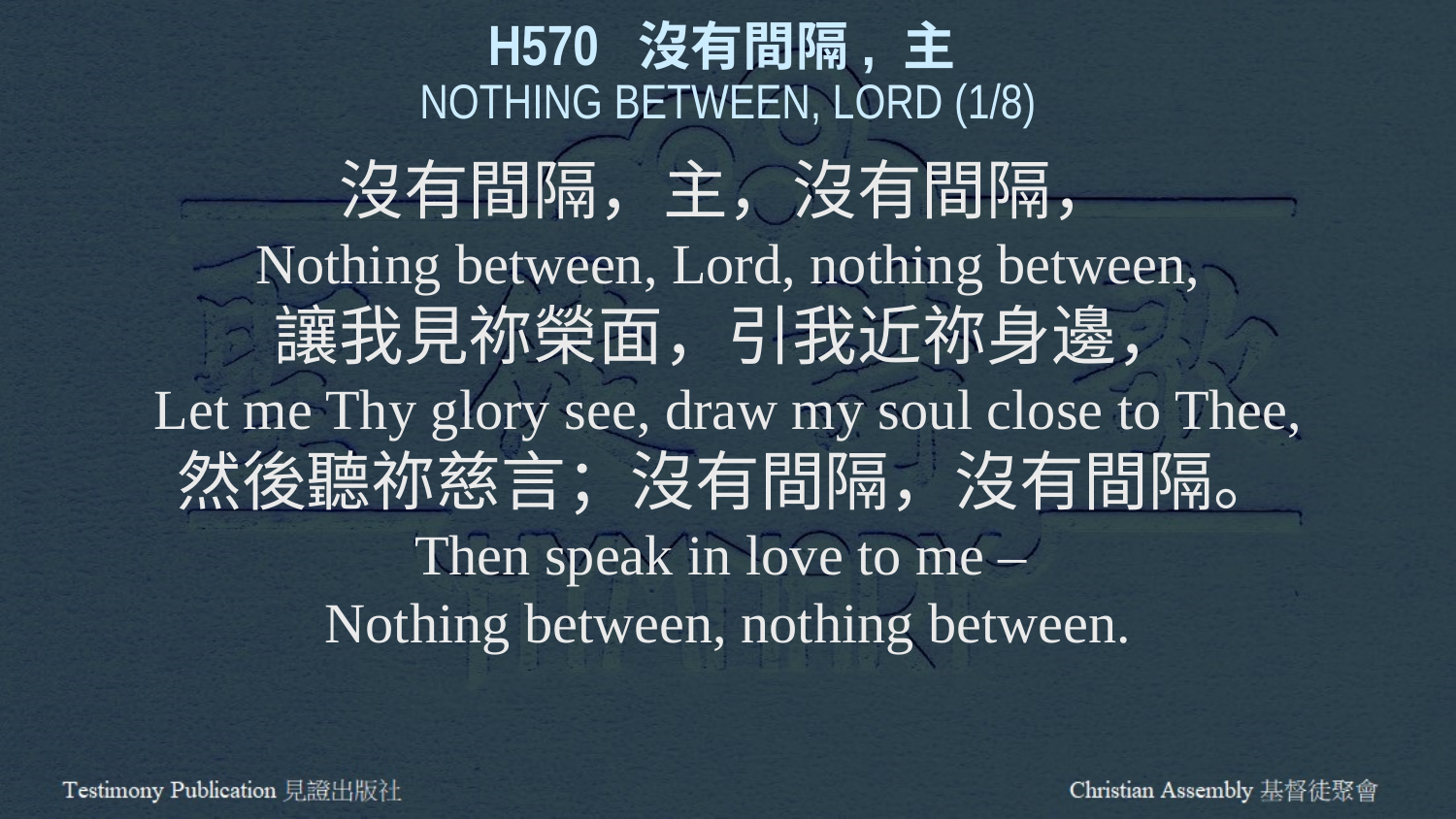

H570  沒有間隔, 主
NOTHING BETWEEN, LORD (1/8)
沒有間隔，主，沒有間隔，
Nothing between, Lord, nothing between,
讓我見祢榮面，引我近祢身邊，
Let me Thy glory see, draw my soul close to Thee,
然後聽祢慈言；沒有間隔，沒有間隔。
Then speak in love to me –
Nothing between, nothing between.